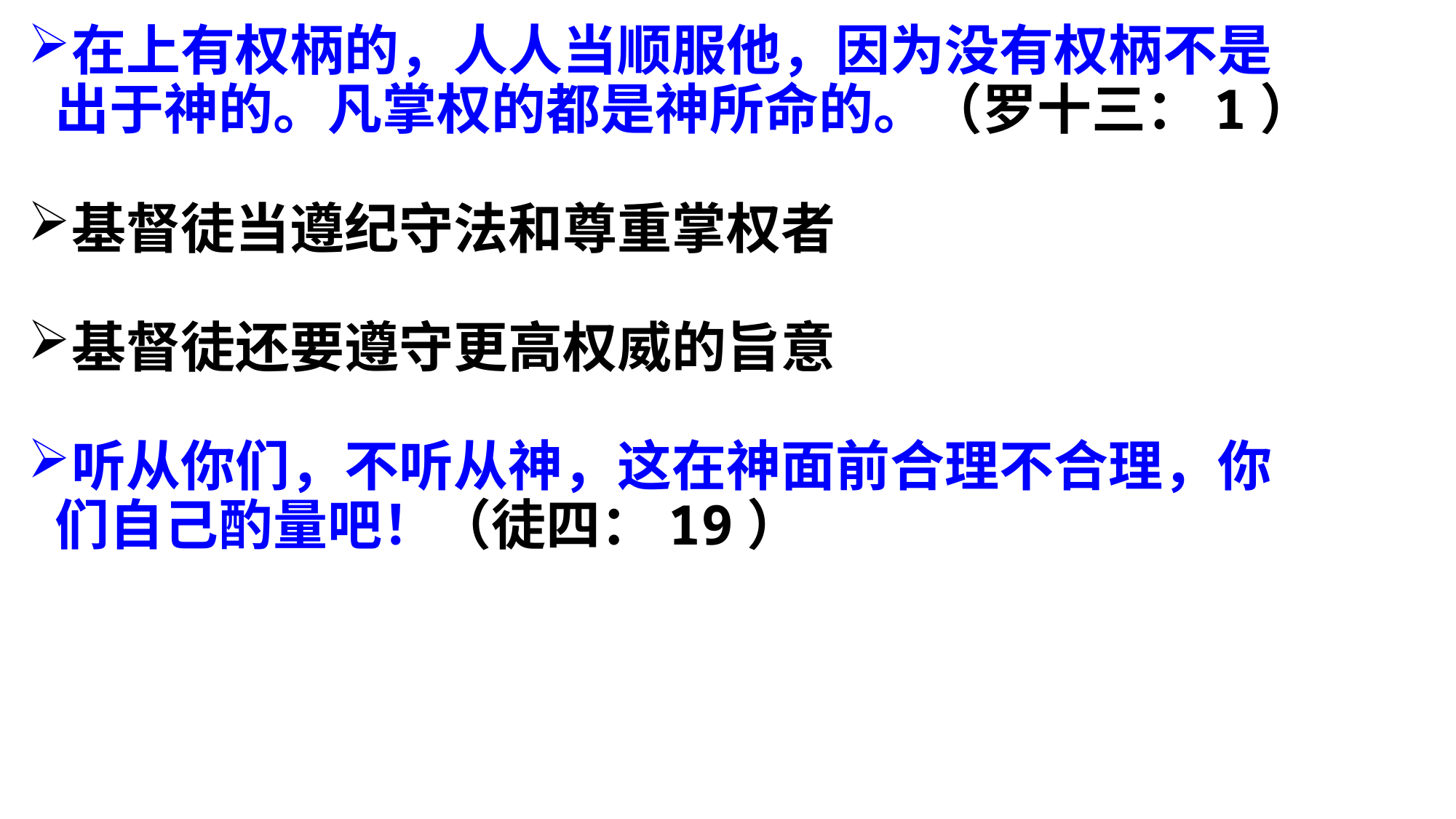

在上有权柄的，人人当顺服他，因为没有权柄不是出于神的。凡掌权的都是神所命的。（罗十三：1）

基督徒当遵纪守法和尊重掌权者

基督徒还要遵守更高权威的旨意

听从你们，不听从神，这在神面前合理不合理，你们自己酌量吧！（徒四：19）